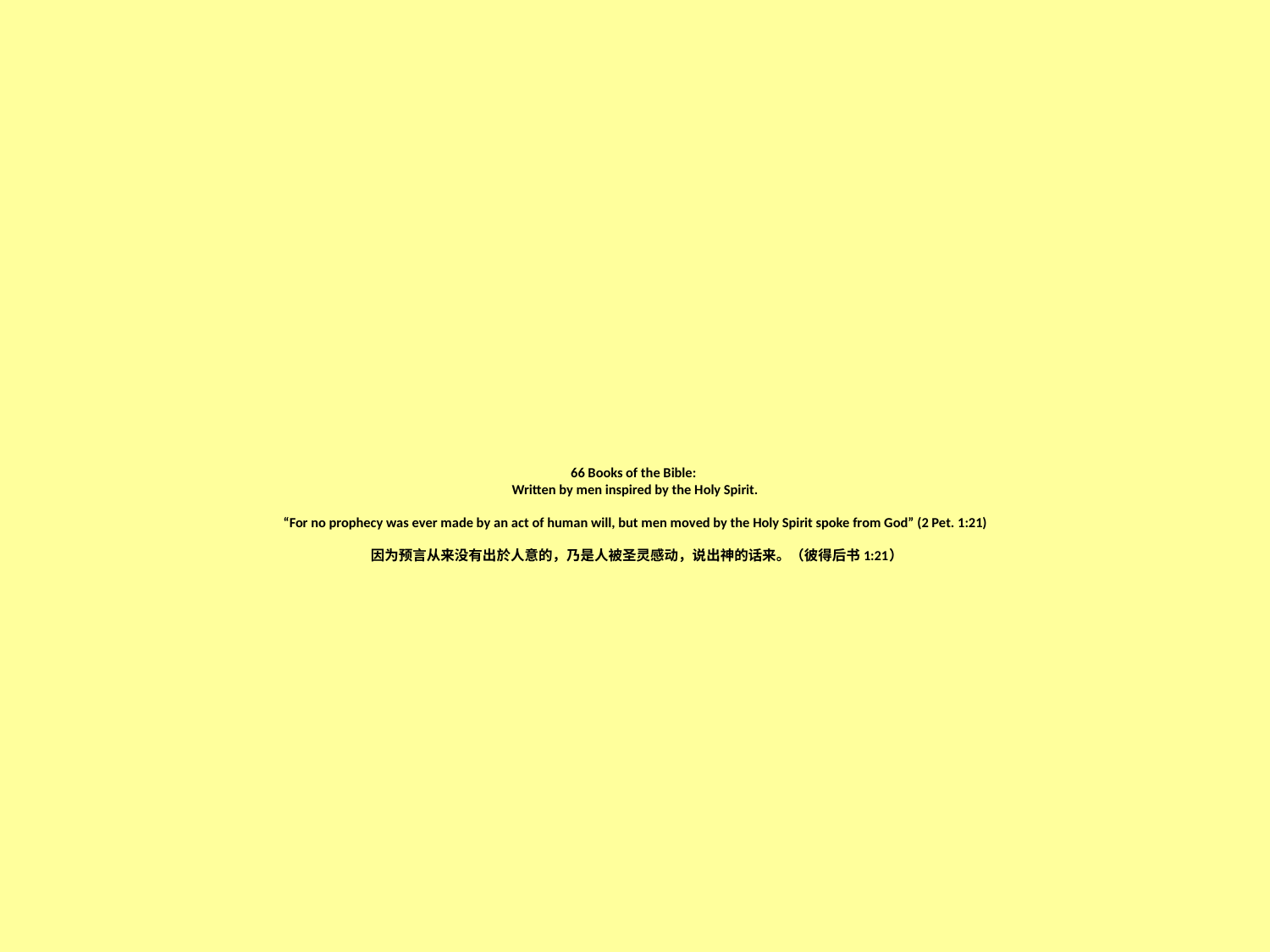

# 66 Books of the Bible: Written by men inspired by the Holy Spirit. “For no prophecy was ever made by an act of human will, but men moved by the Holy Spirit spoke from God” (2 Pet. 1:21) 因为预言从来没有出於人意的，乃是人被圣灵感动，说出神的话来。（彼得后书 1:21）